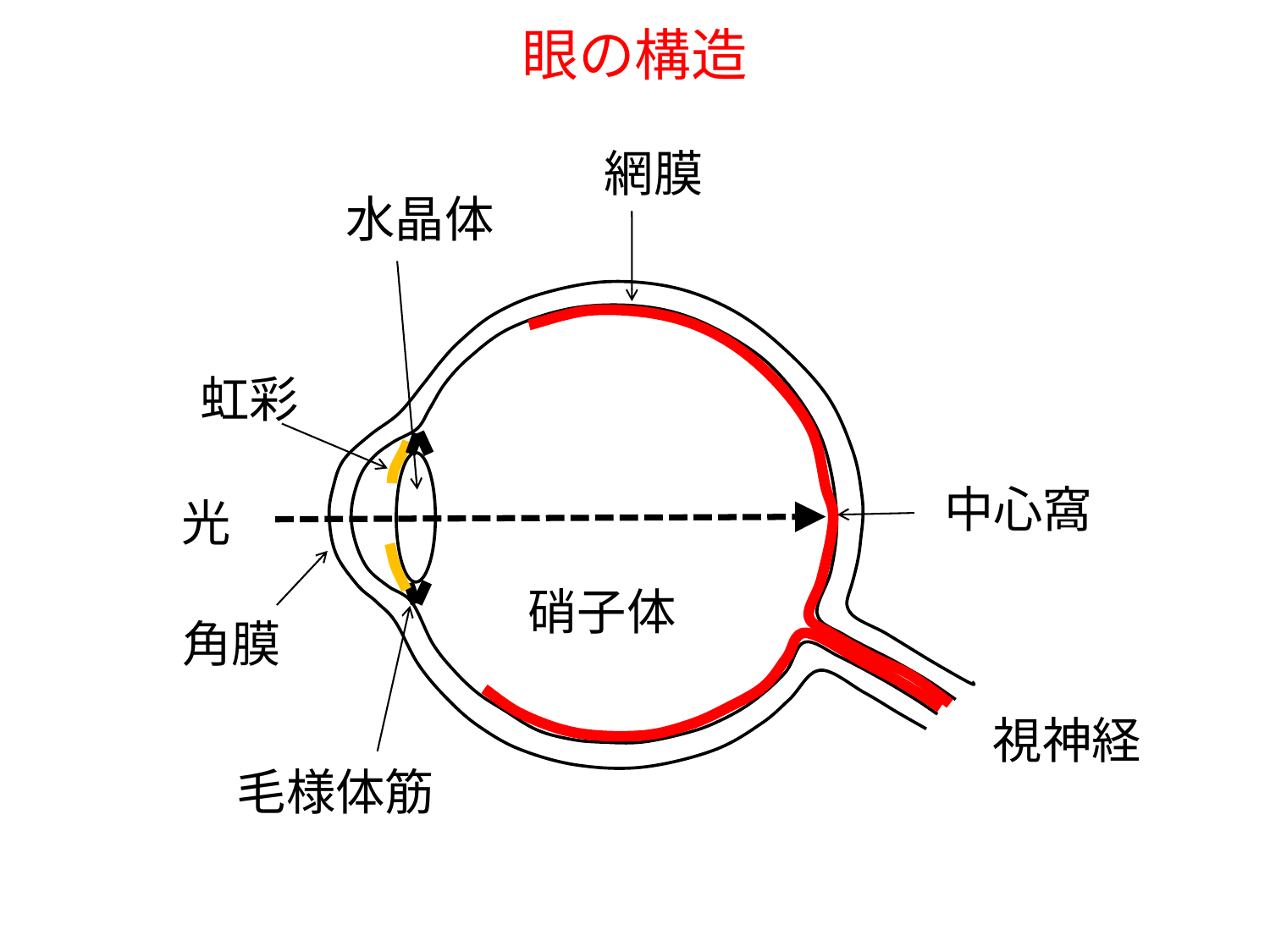

# 眼の構造
網膜
水晶体

虹彩

中心窩
光

硝子体

角膜

視神経
毛様体筋